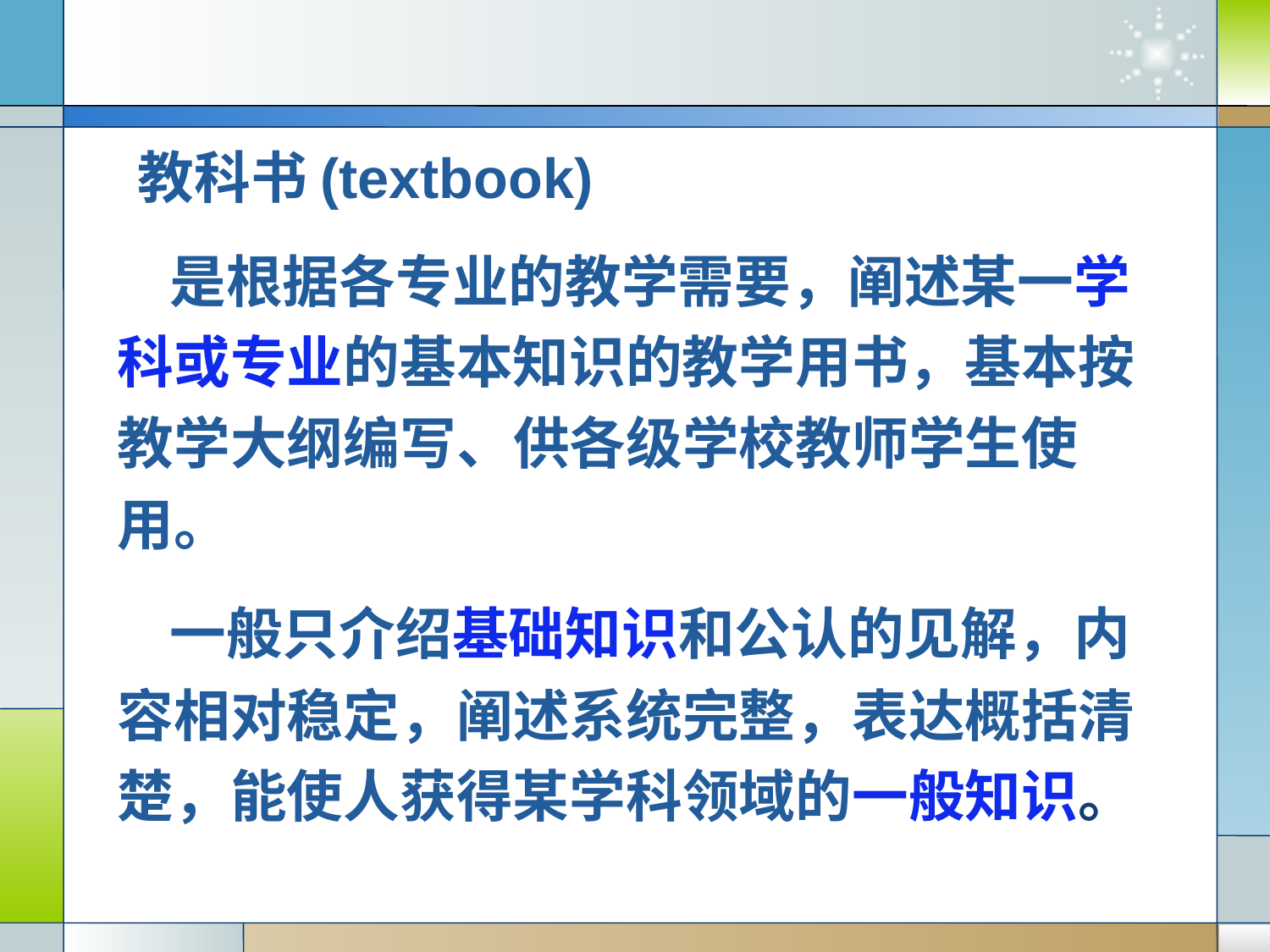

教科书(textbook)
   是根据各专业的教学需要，阐述某一学科或专业的基本知识的教学用书，基本按教学大纲编写、供各级学校教师学生使用。
   一般只介绍基础知识和公认的见解，内容相对稳定，阐述系统完整，表达概括清楚，能使人获得某学科领域的一般知识。